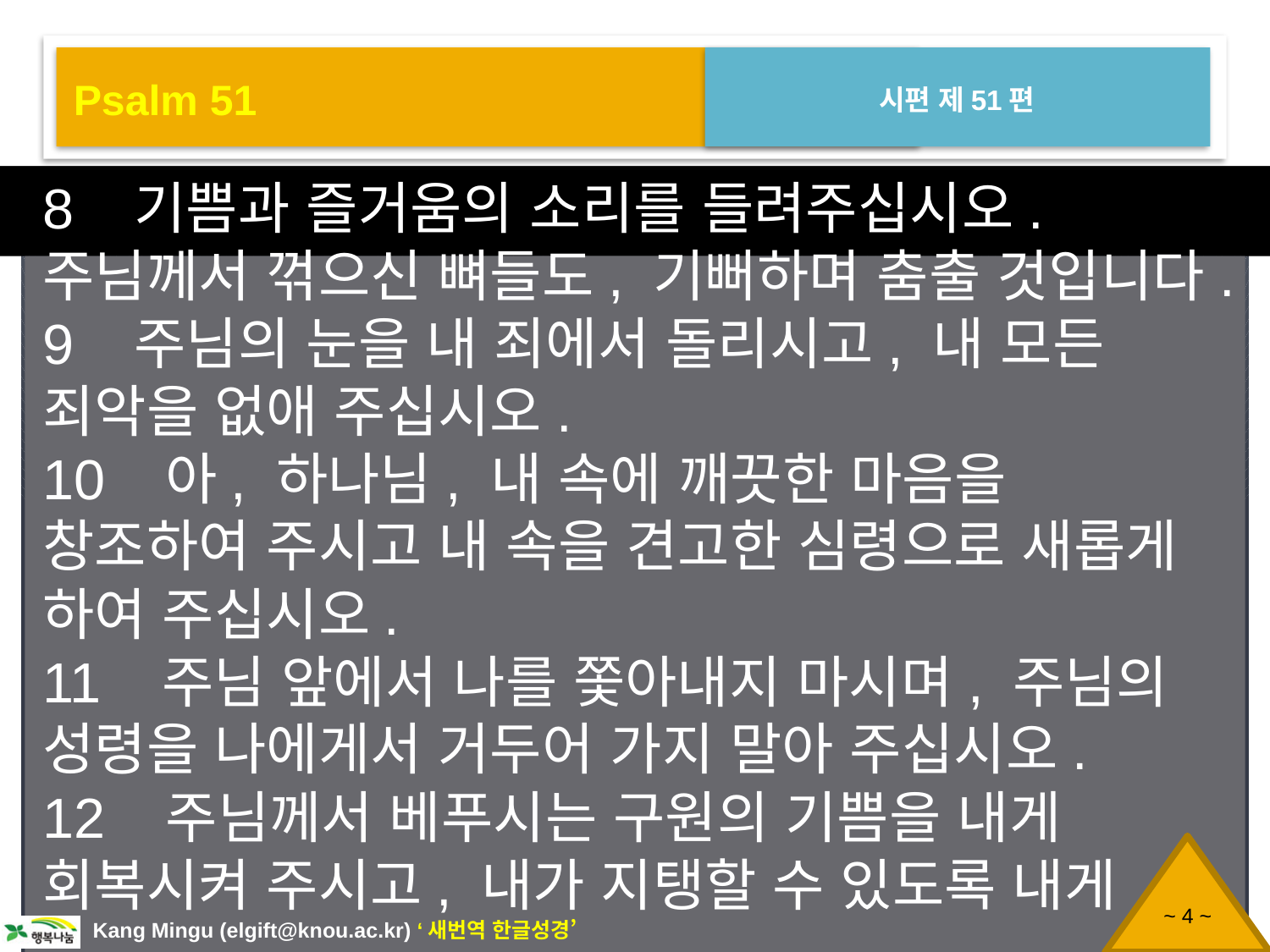

Psalm 51
시편 제51편
8   기쁨과 즐거움의 소리를 들려주십시오. 주님께서 꺾으신 뼈들도, 기뻐하며 춤출 것입니다.
9   주님의 눈을 내 죄에서 돌리시고, 내 모든 죄악을 없애 주십시오.
10   아, 하나님, 내 속에 깨끗한 마음을 창조하여 주시고 내 속을 견고한 심령으로 새롭게 하여 주십시오.
11   주님 앞에서 나를 쫓아내지 마시며, 주님의 성령을 나에게서 거두어 가지 말아 주십시오.
12   주님께서 베푸시는 구원의 기쁨을 내게 회복시켜 주시고, 내가 지탱할 수 있도록 내게